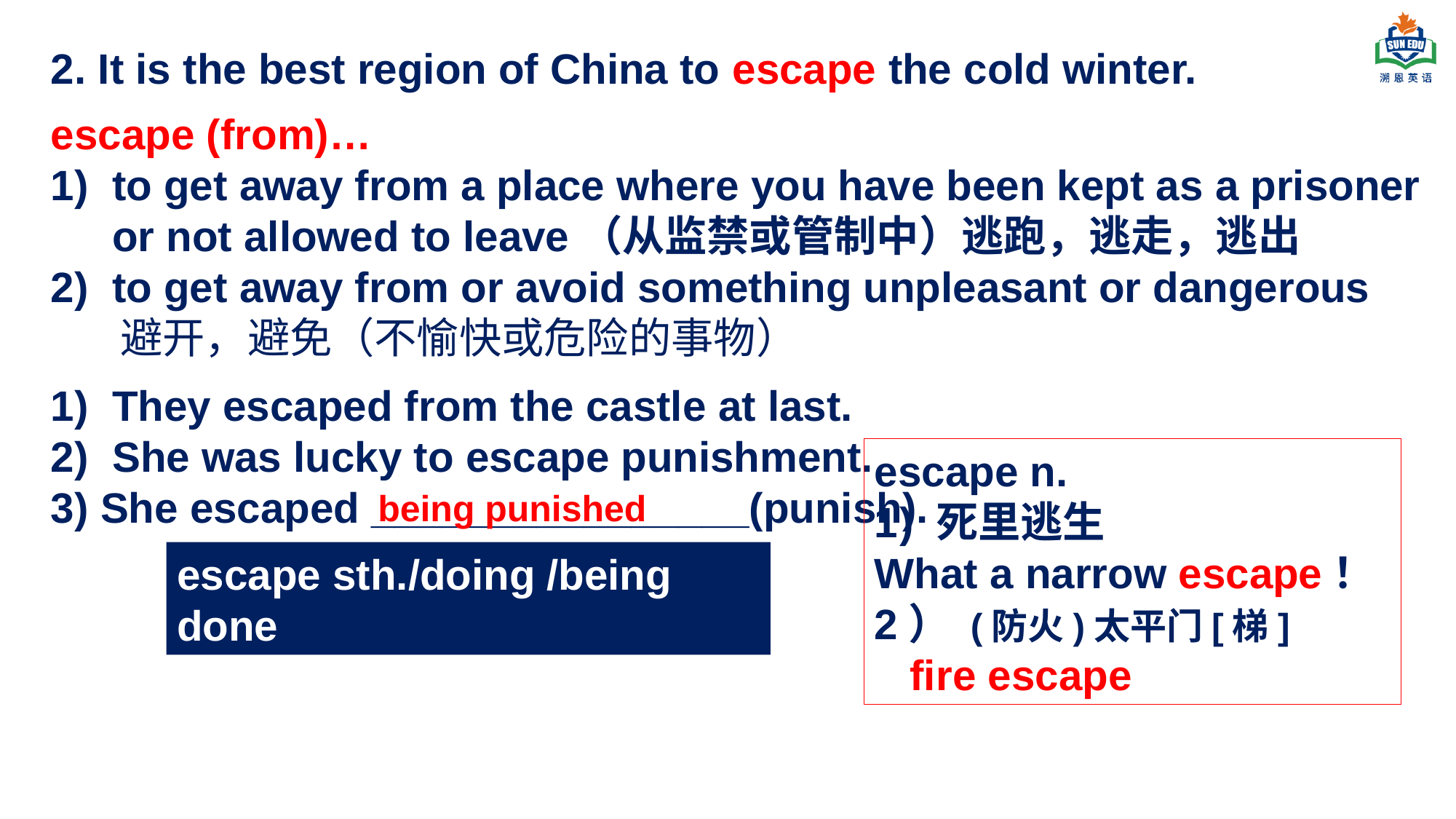

2. It is the best region of China to escape the cold winter.
escape (from)…
to get away from a place where you have been kept as a prisoner or not allowed to leave（从监禁或管制中）逃跑，逃走，逃出
to get away from or avoid something unpleasant or dangerous
     避开，避免（不愉快或危险的事物）
They escaped from the castle at last.
She was lucky to escape punishment.
3) She escaped ________________(punish).
escape n.
死里逃生
What a narrow escape！
2） (防火)太平门[梯]
   fire escape
being punished
escape sth./doing /being done